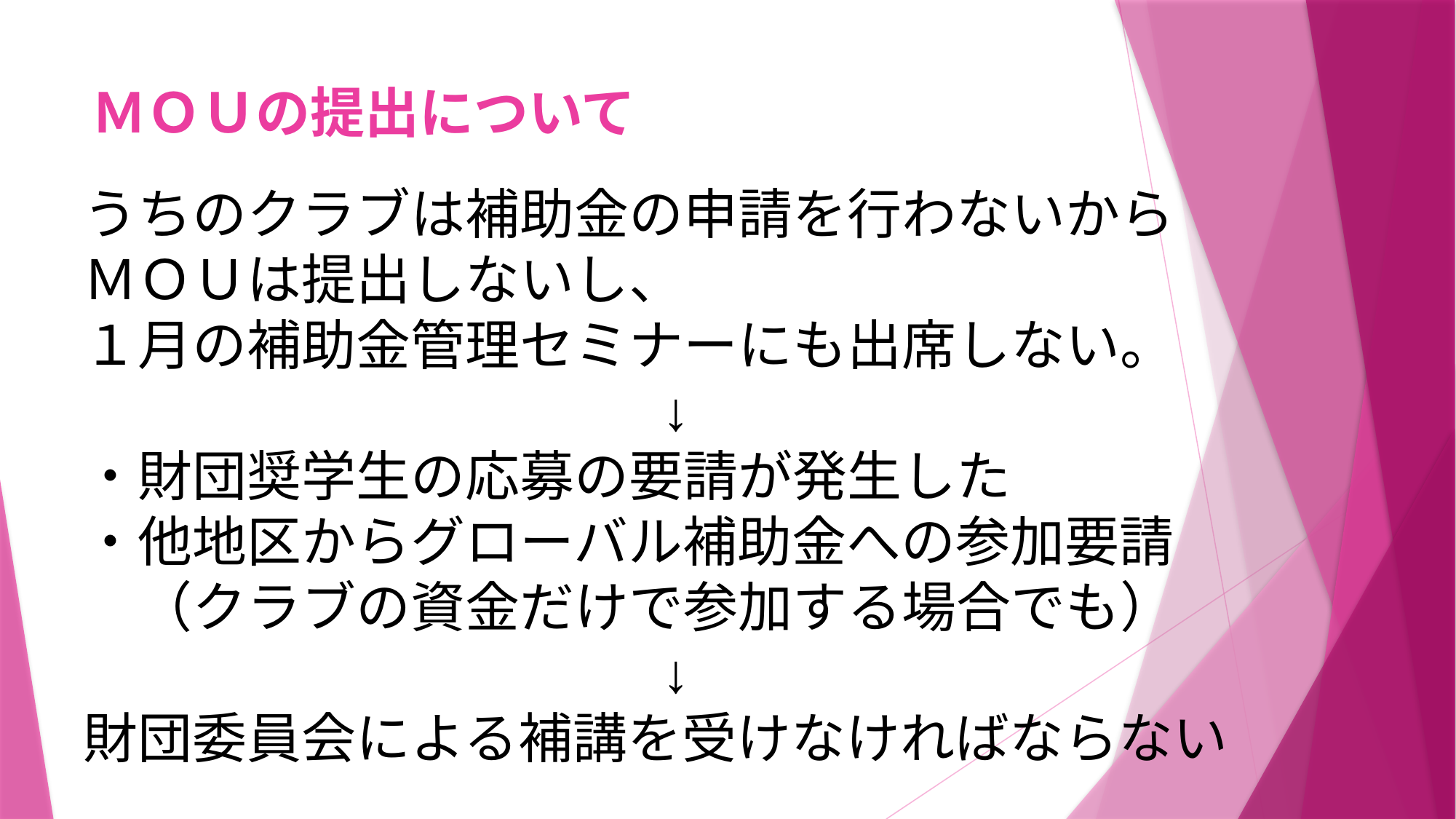

# ＭＯＵの提出について
うちのクラブは補助金の申請を行わないから
ＭＯＵは提出しないし、
１月の補助金管理セミナーにも出席しない。
↓
・財団奨学生の応募の要請が発生した
・他地区からグローバル補助金への参加要請
　（クラブの資金だけで参加する場合でも）
↓
財団委員会による補講を受けなければならない